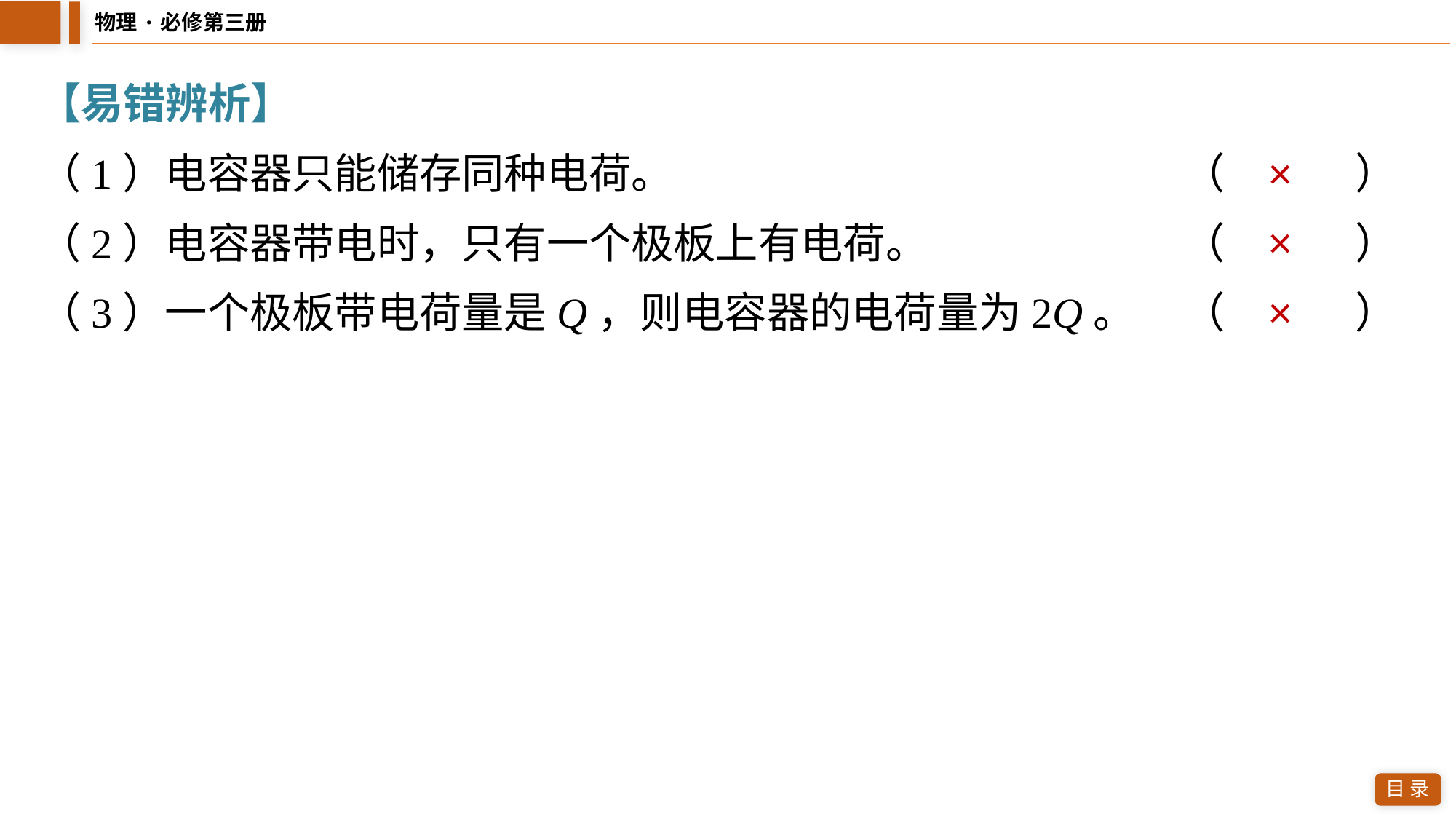

【易错辨析】
×
（1）电容器只能储存同种电荷。	（　×　）
×
（2）电容器带电时，只有一个极板上有电荷。	（　×　）
×
（3）一个极板带电荷量是Q，则电容器的电荷量为2Q。	（　×　）